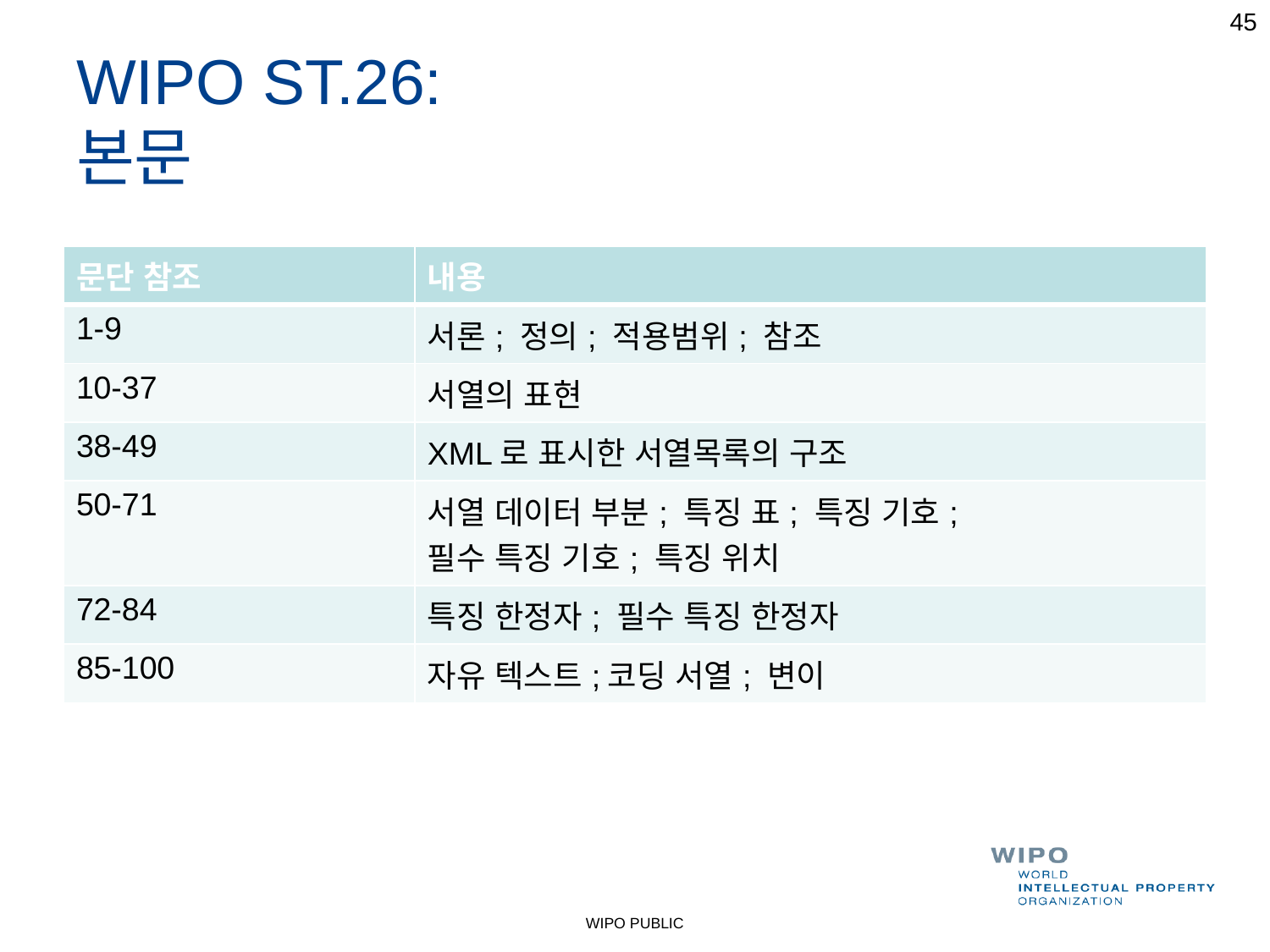

45
# WIPO ST.26: 본문
| 문단 참조 | 내용 |
| --- | --- |
| 1-9 | 서론; 정의; 적용범위; 참조 |
| 10-37 | 서열의 표현 |
| 38-49 | XML로 표시한 서열목록의 구조 |
| 50-71 | 서열 데이터 부분; 특징 표; 특징 기호; 필수 특징 기호; 특징 위치 |
| 72-84 | 특징 한정자; 필수 특징 한정자 |
| 85-100 | 자유 텍스트;코딩 서열; 변이 |